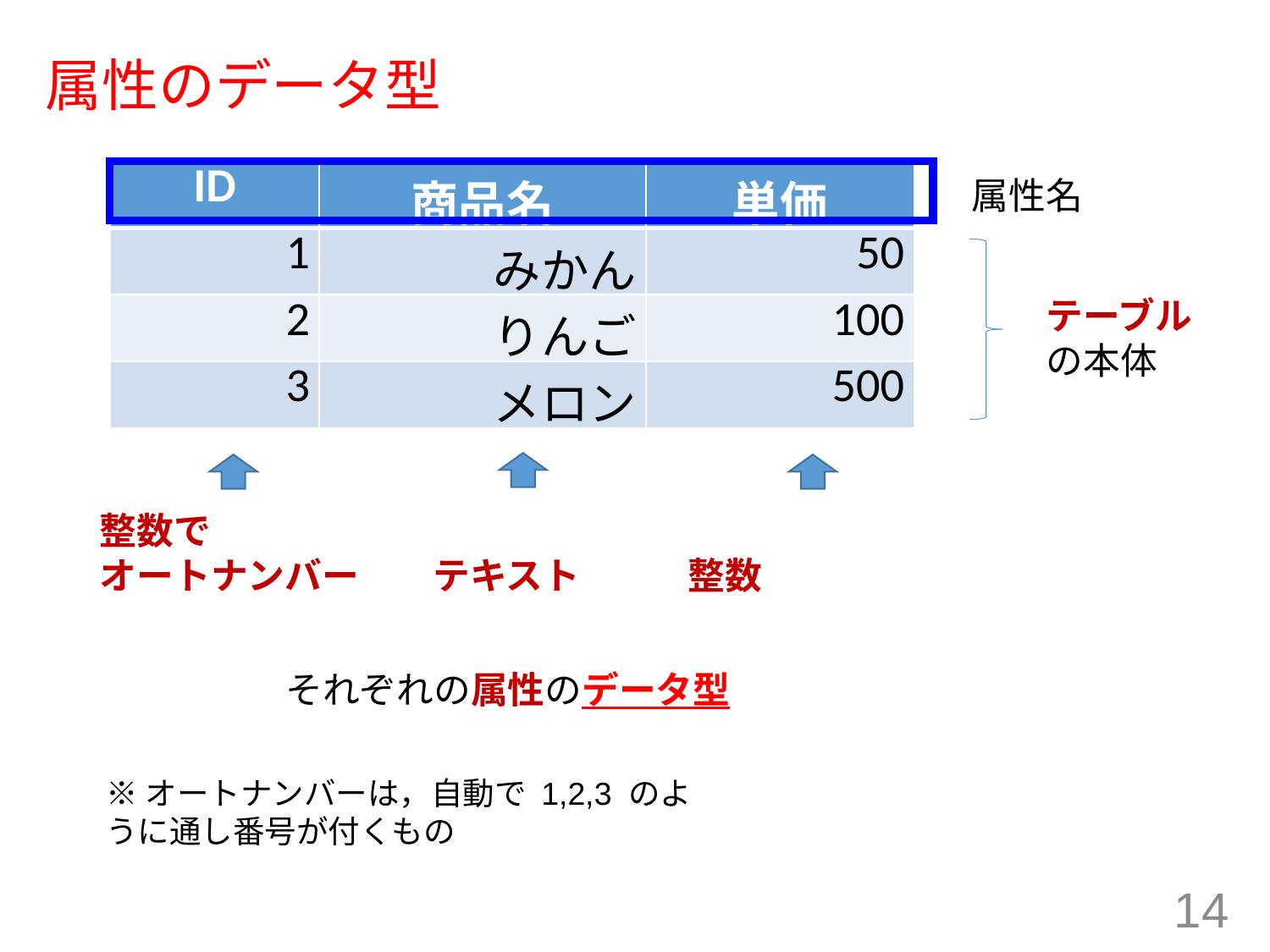

# 属性のデータ型

| ID | 商品名 | 単価 |
| --- | --- | --- |
| 1 | みかん | 50 |
| 2 | りんご | 100 |
| 3 | メロン | 500 |
属性名

テーブル
の本体

整数で
オートナンバー　　テキスト　　    整数
それぞれの属性のデータ型
※オートナンバーは，自動で 1,2,3 のように通し番号が付くもの
14